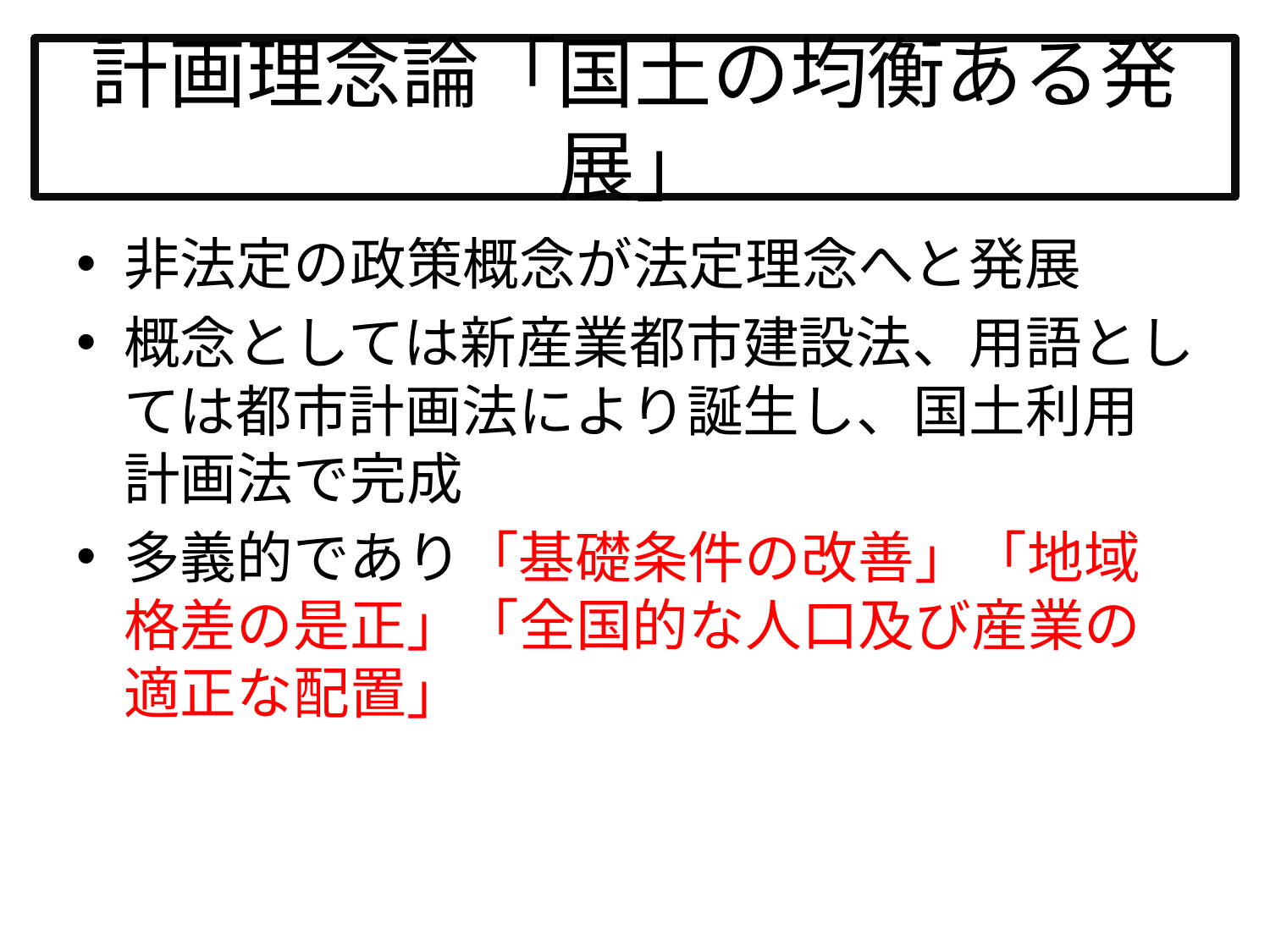

# 計画理念論「国土の均衡ある発展」
非法定の政策概念が法定理念へと発展
概念としては新産業都市建設法、用語としては都市計画法により誕生し、国土利用計画法で完成
多義的であり「基礎条件の改善」「地域格差の是正」「全国的な人口及び産業の適正な配置」